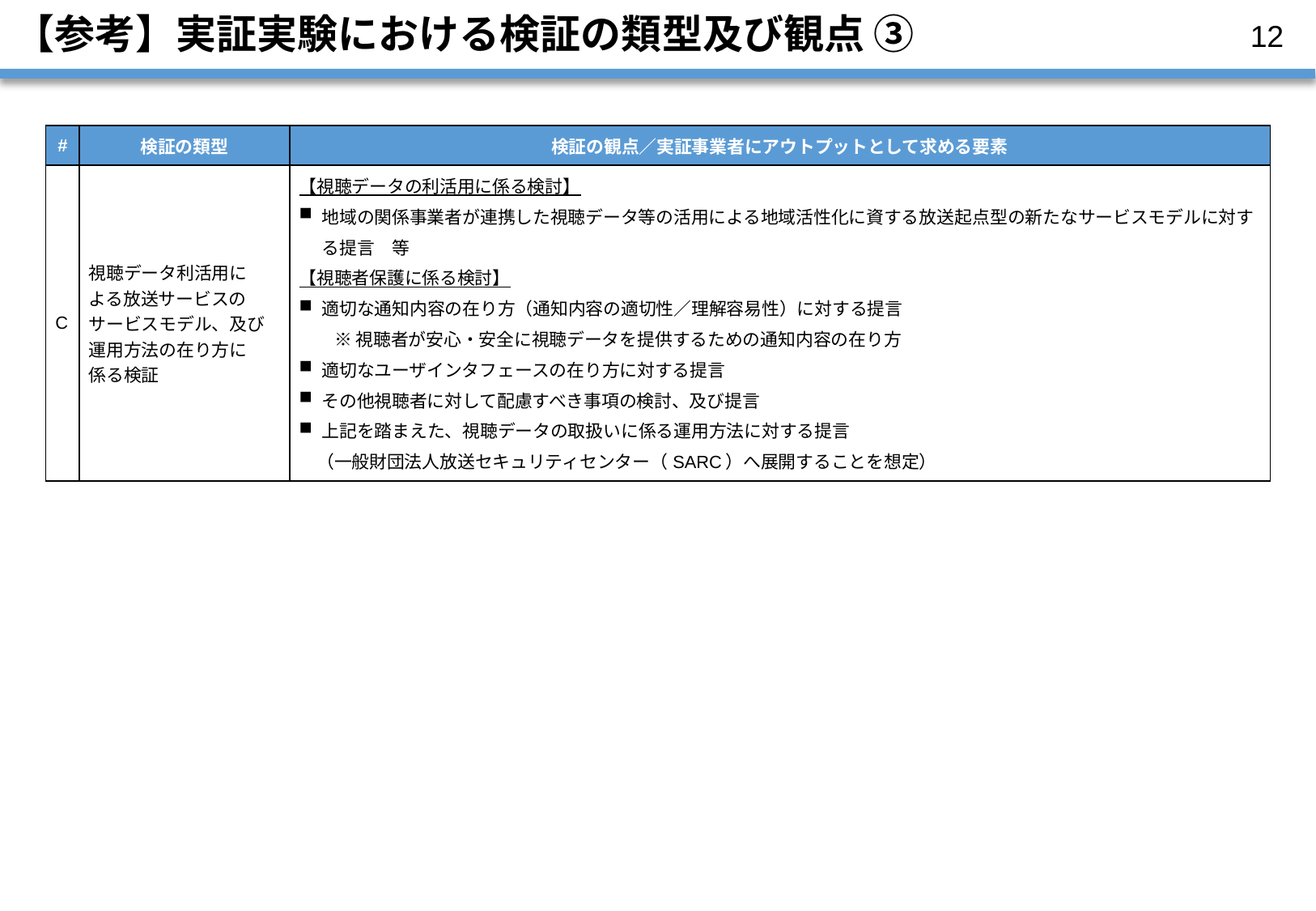

# 【参考】実証実験における検証の類型及び観点 ③
12
| # | 検証の類型 | 検証の観点／実証事業者にアウトプットとして求める要素 |
| --- | --- | --- |
| C | 視聴データ利活用に よる放送サービスのサービスモデル、及び運用方法の在り方に 係る検証 | 【視聴データの利活用に係る検討】 地域の関係事業者が連携した視聴データ等の活用による地域活性化に資する放送起点型の新たなサービスモデルに対する提言　等 【視聴者保護に係る検討】 適切な通知内容の在り方（通知内容の適切性／理解容易性）に対する提言 　　※ 視聴者が安心・安全に視聴データを提供するための通知内容の在り方 適切なユーザインタフェースの在り方に対する提言 その他視聴者に対して配慮すべき事項の検討、及び提言 上記を踏まえた、視聴データの取扱いに係る運用方法に対する提言 　（一般財団法人放送セキュリティセンター（SARC）へ展開することを想定） |